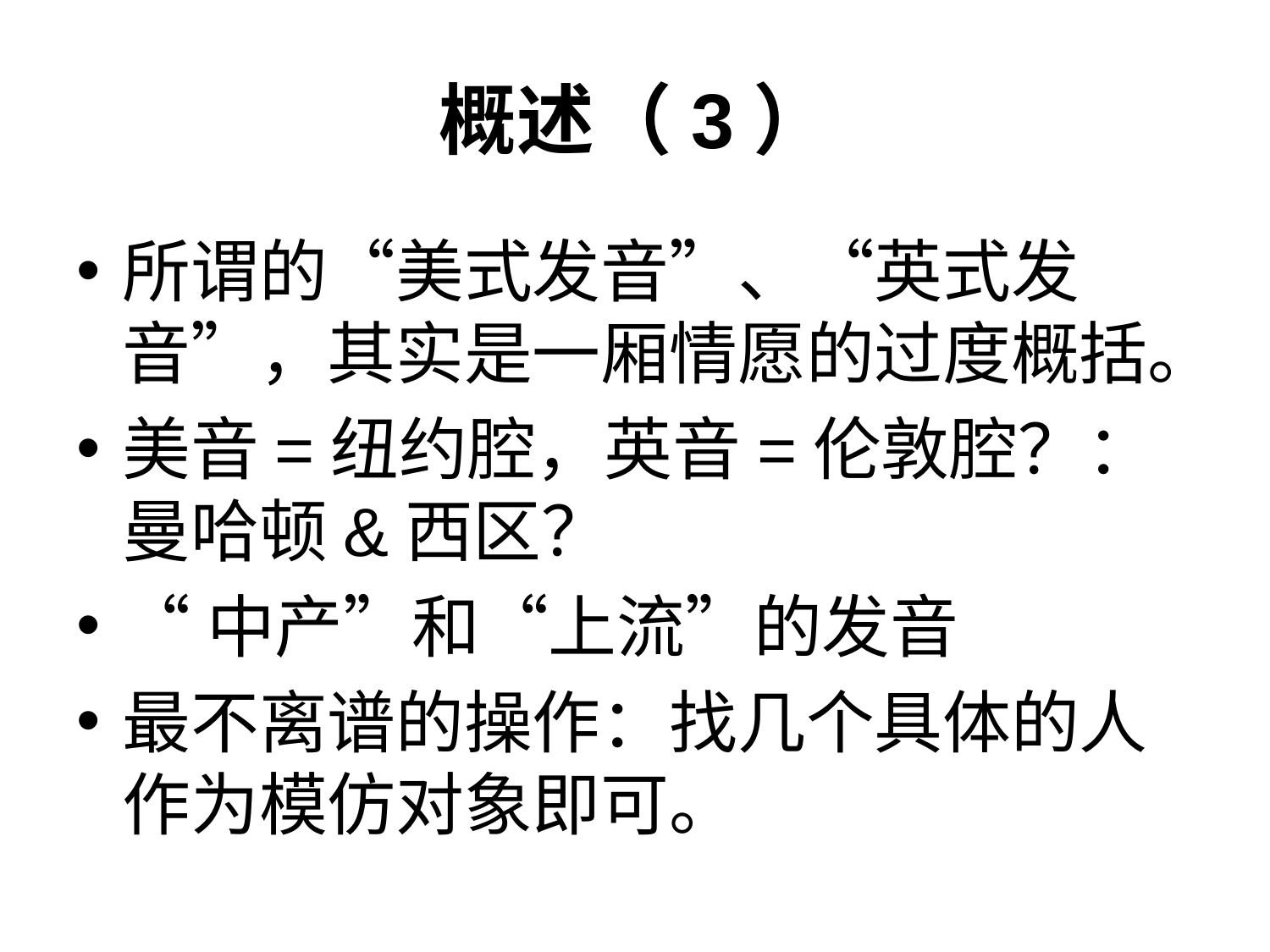

# 概述（3）
所谓的“美式发音”、“英式发音”，其实是一厢情愿的过度概括。
美音=纽约腔，英音=伦敦腔？：曼哈顿&西区？
“中产”和“上流”的发音
最不离谱的操作：找几个具体的人作为模仿对象即可。